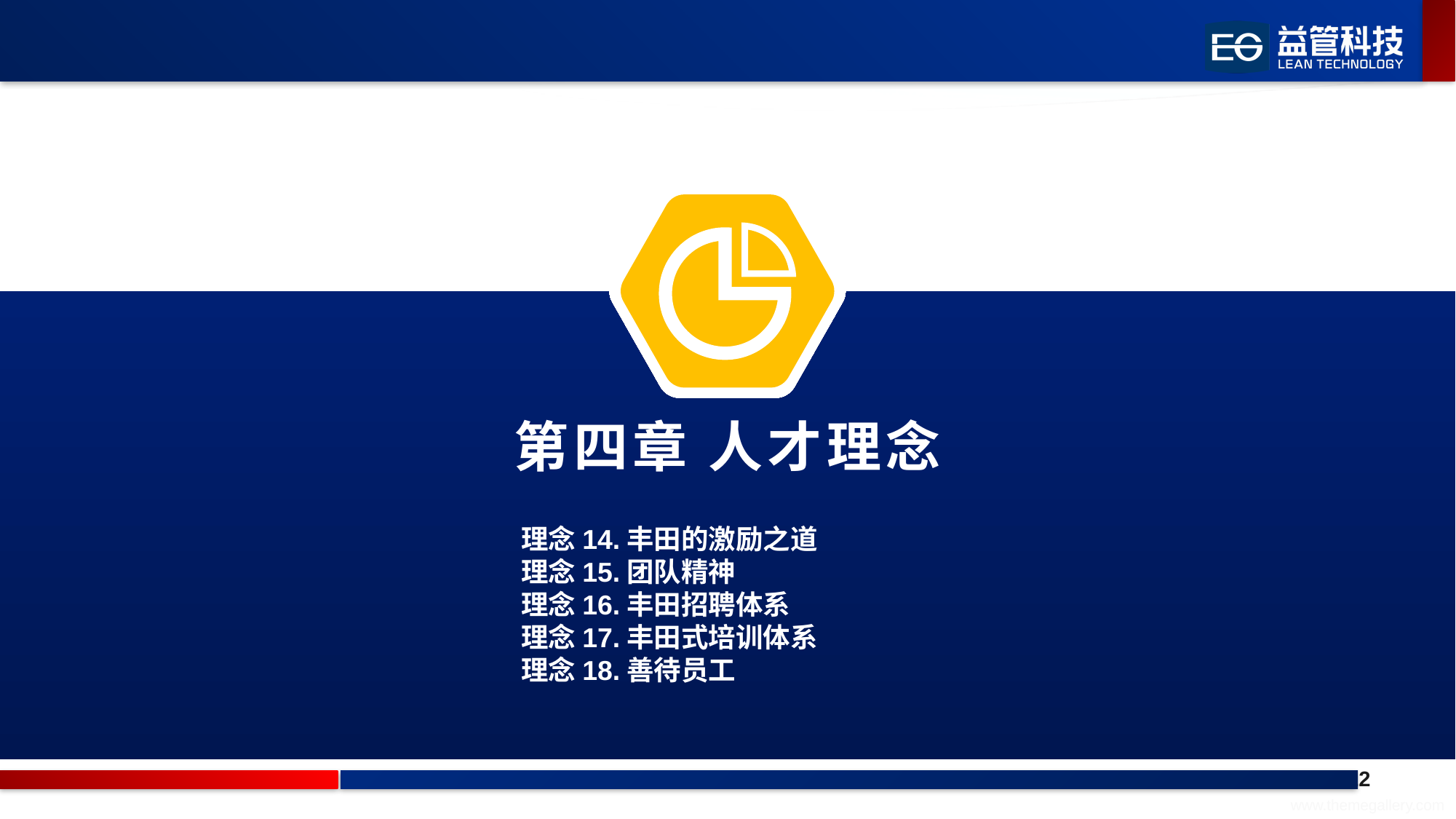

第四章 人才理念
理念14.丰田的激励之道
理念15.团队精神
理念16.丰田招聘体系
理念17.丰田式培训体系
理念18.善待员工